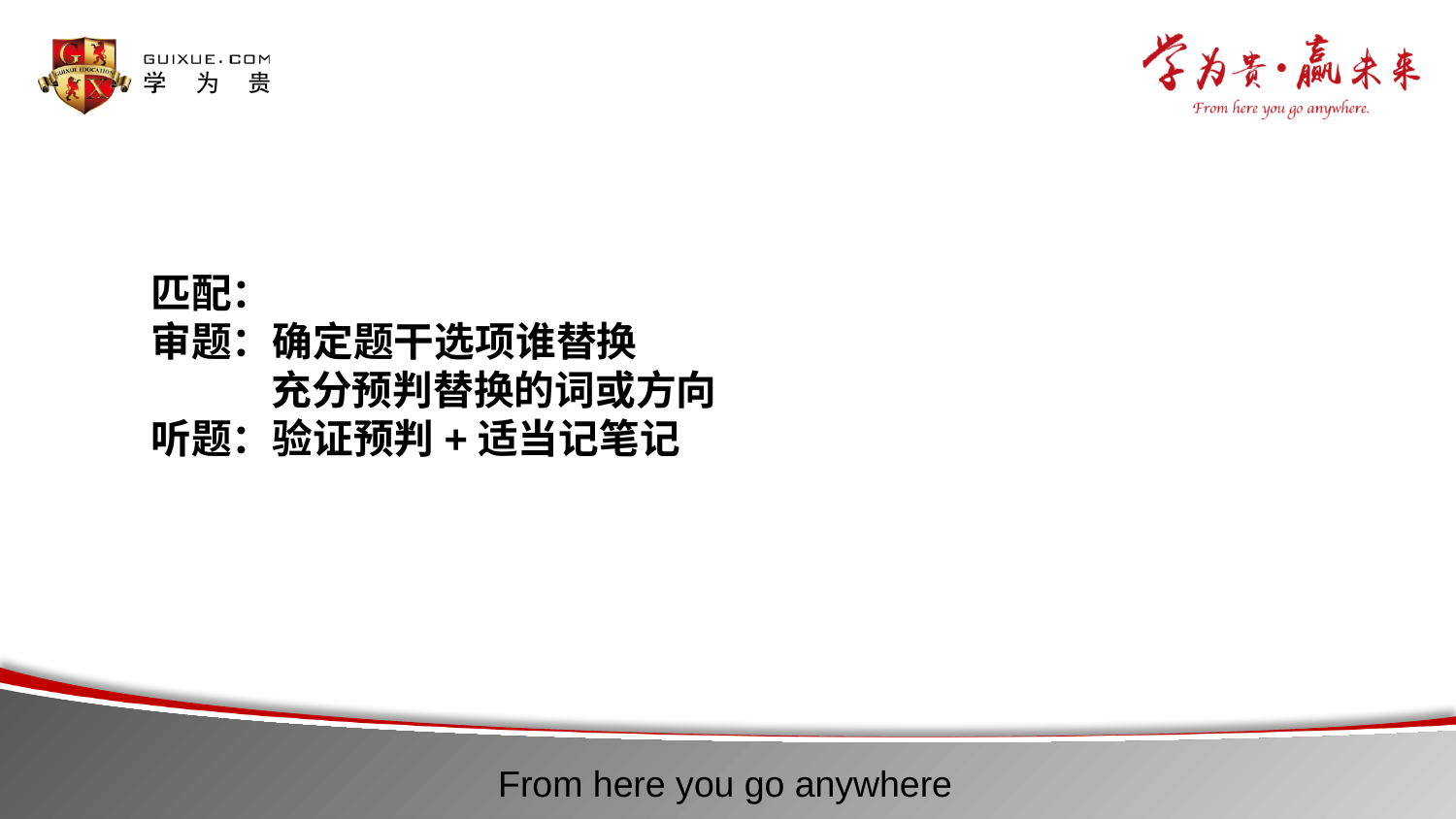

匹配：
审题：确定题干选项谁替换
            充分预判替换的词或方向
听题：验证预判+适当记笔记